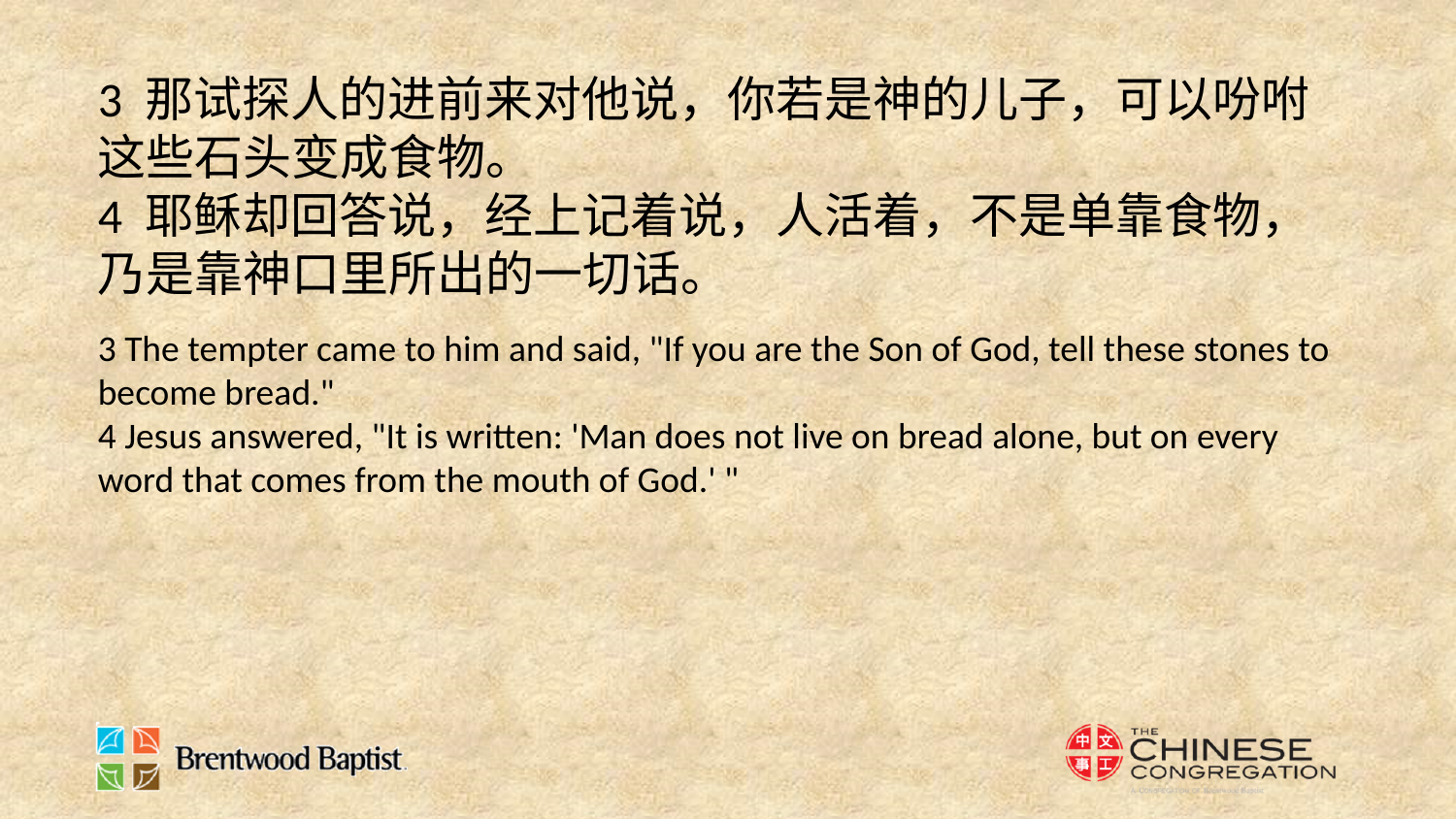

3 那试探人的进前来对他说，你若是神的儿子，可以吩咐这些石头变成食物。
4 耶稣却回答说，经上记着说，人活着，不是单靠食物，乃是靠神口里所出的一切话。

3 The tempter came to him and said, "If you are the Son of God, tell these stones to become bread."
4 Jesus answered, "It is written: 'Man does not live on bread alone, but on every word that comes from the mouth of God.' "